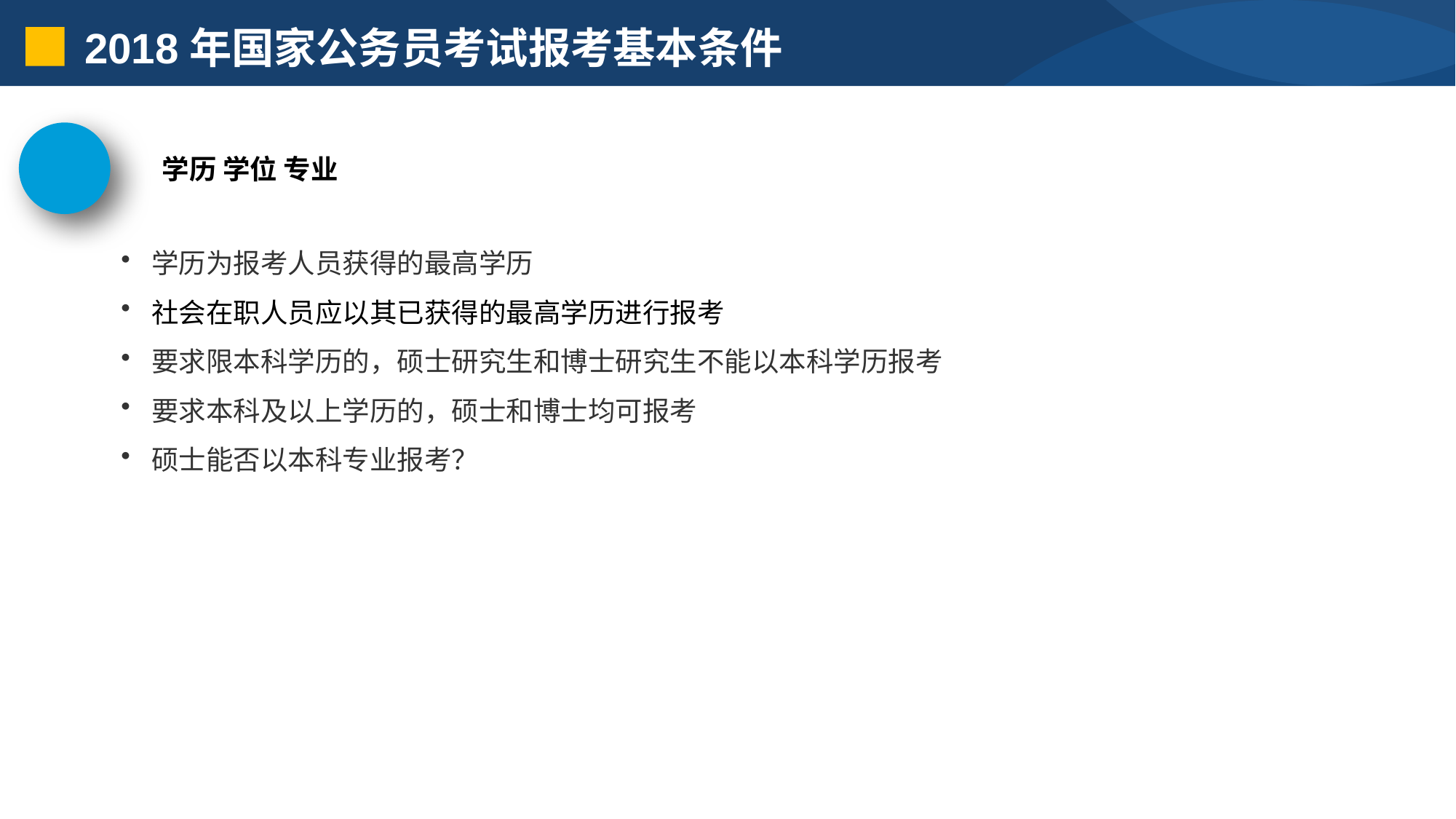

2018年国家公务员考试报考基本条件

学历 学位 专业
学历为报考人员获得的最高学历
社会在职人员应以其已获得的最高学历进行报考
要求限本科学历的，硕士研究生和博士研究生不能以本科学历报考
要求本科及以上学历的，硕士和博士均可报考
硕士能否以本科专业报考？